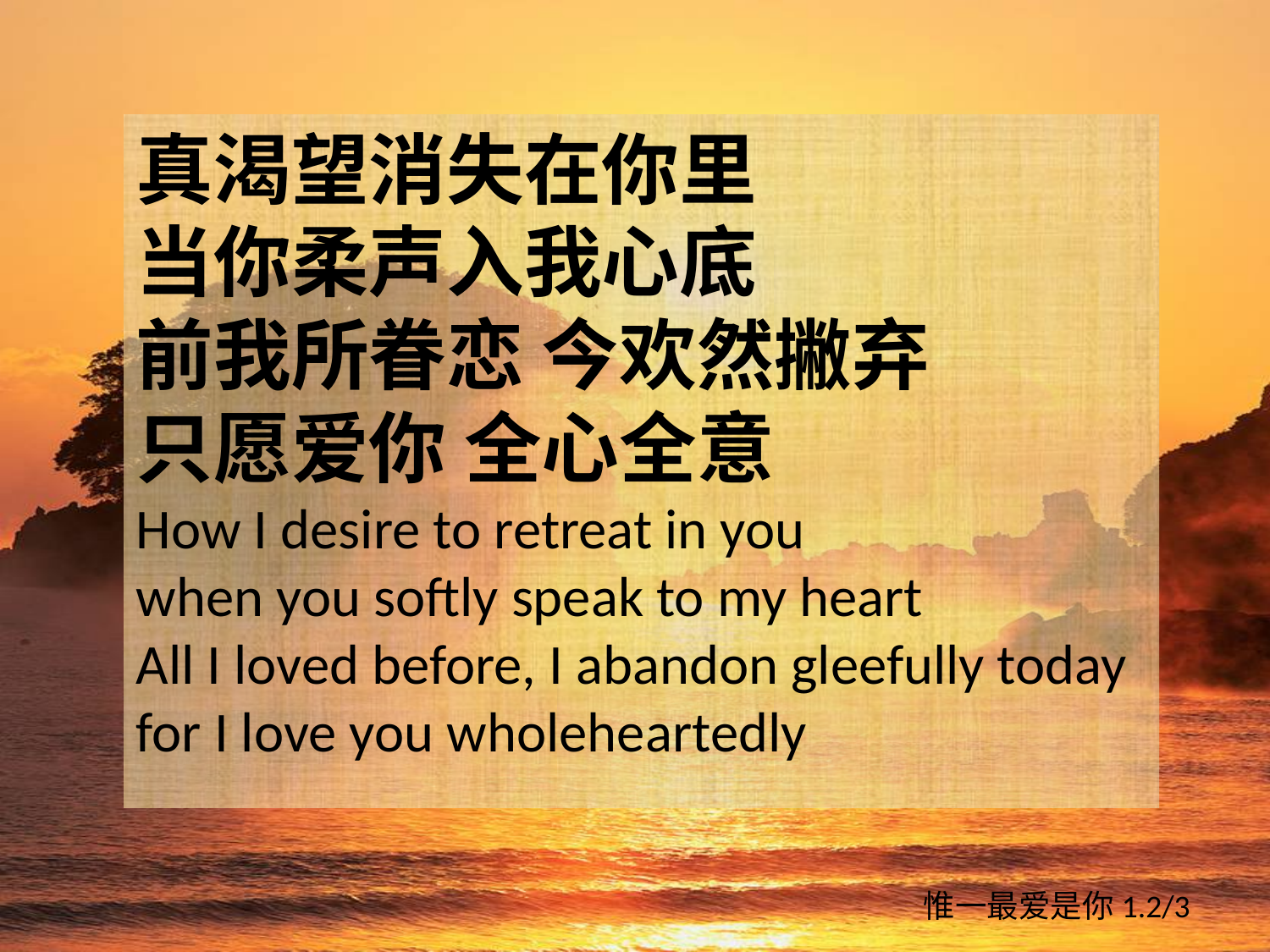

真渴望消失在你里
当你柔声入我心底
前我所眷恋 今欢然撇弃
只愿爱你 全心全意
How I desire to retreat in you
when you softly speak to my heart
All I loved before, I abandon gleefully today
for I love you wholeheartedly

惟一最爱是你1.2/3